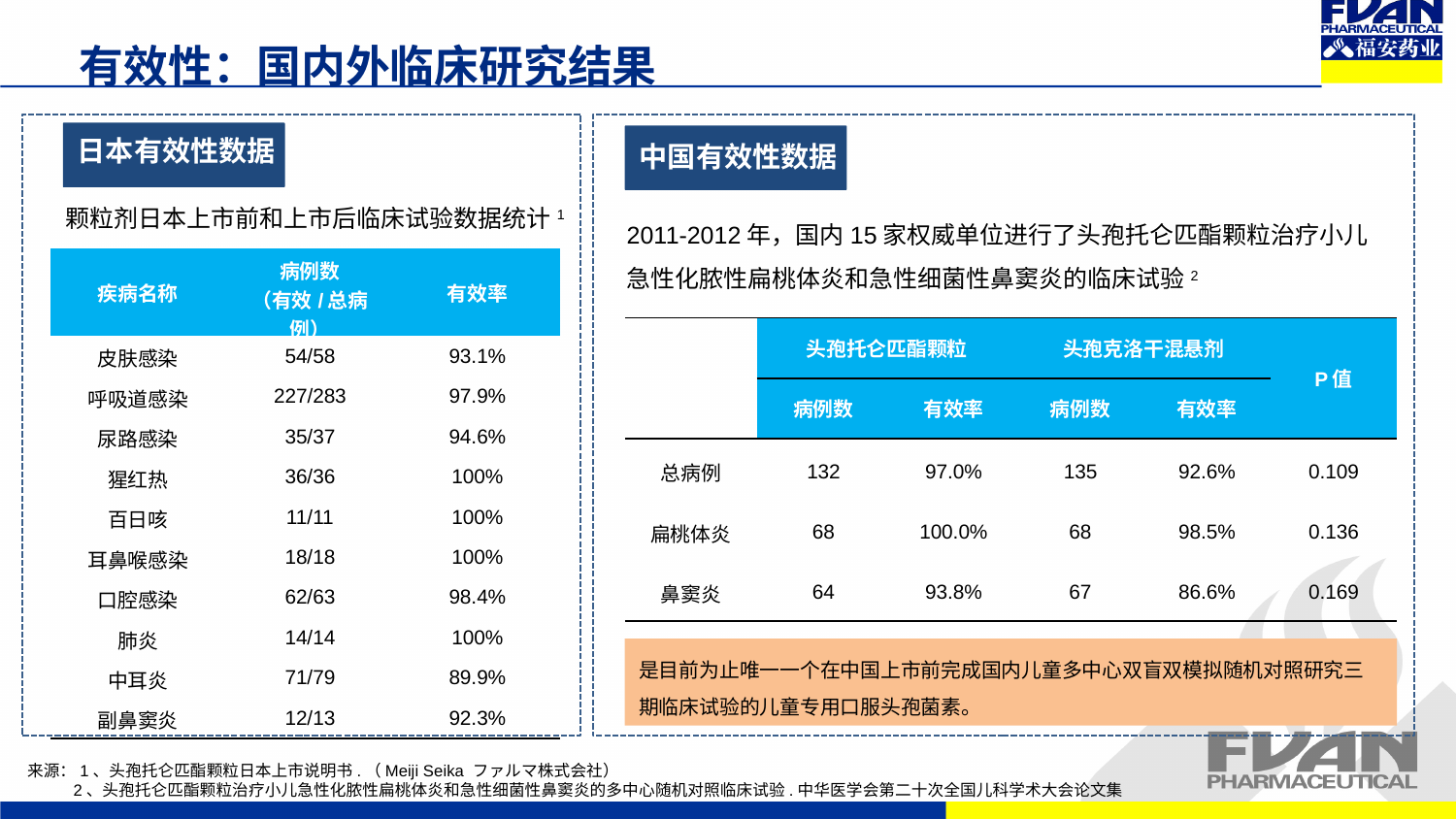

有效性：国内外临床研究结果

日本有效性数据

中国有效性数据
颗粒剂日本上市前和上市后临床试验数据统计1
2011-2012年，国内15家权威单位进行了头孢托仑匹酯颗粒治疗小儿急性化脓性扁桃体炎和急性细菌性鼻窦炎的临床试验2
| 疾病名称 | 病例数 （有效/总病例） | 有效率 |
| --- | --- | --- |
| 皮肤感染 | 54/58 | 93.1% |
| 呼吸道感染 | 227/283 | 97.9% |
| 尿路感染 | 35/37 | 94.6% |
| 猩红热 | 36/36 | 100% |
| 百日咳 | 11/11 | 100% |
| 耳鼻喉感染 | 18/18 | 100% |
| 口腔感染 | 62/63 | 98.4% |
| 肺炎 | 14/14 | 100% |
| 中耳炎 | 71/79 | 89.9% |
| 副鼻窦炎 | 12/13 | 92.3% |
|  | 头孢托仑匹酯颗粒 |  | 头孢克洛干混悬剂 |  | P值 |
| --- | --- | --- | --- | --- | --- |
|  | 病例数 | 有效率 | 病例数 | 有效率 |  |
| 总病例 | 132 | 97.0% | 135 | 92.6% | 0.109 |
| 扁桃体炎 | 68 | 100.0% | 68 | 98.5% | 0.136 |
| 鼻窦炎 | 64 | 93.8% | 67 | 86.6% | 0.169 |
是目前为止唯一一个在中国上市前完成国内儿童多中心双盲双模拟随机对照研究三期临床试验的儿童专用口服头孢菌素。
来源：1、头孢托仑匹酯颗粒日本上市说明书.（Meiji Seika ファルマ株式会社）
          2、头孢托仑匹酯颗粒治疗小儿急性化脓性扁桃体炎和急性细菌性鼻窦炎的多中心随机对照临床试验.中华医学会第二十次全国儿科学术大会论文集